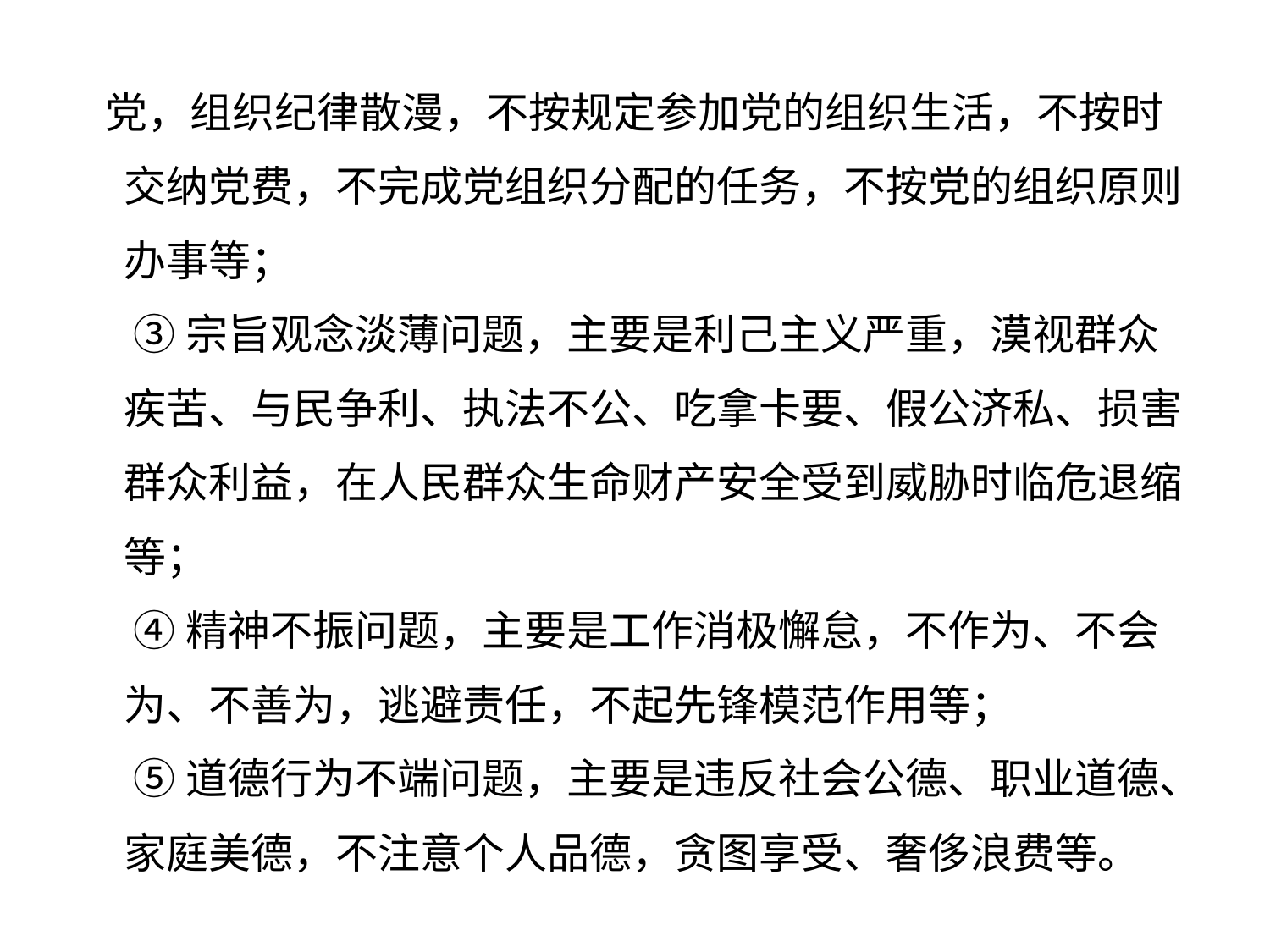

党，组织纪律散漫，不按规定参加党的组织生活，不按时交纳党费，不完成党组织分配的任务，不按党的组织原则办事等；
      ③宗旨观念淡薄问题，主要是利己主义严重，漠视群众疾苦、与民争利、执法不公、吃拿卡要、假公济私、损害群众利益，在人民群众生命财产安全受到威胁时临危退缩等；
      ④精神不振问题，主要是工作消极懈怠，不作为、不会为、不善为，逃避责任，不起先锋模范作用等；
      ⑤道德行为不端问题，主要是违反社会公德、职业道德、家庭美德，不注意个人品德，贪图享受、奢侈浪费等。